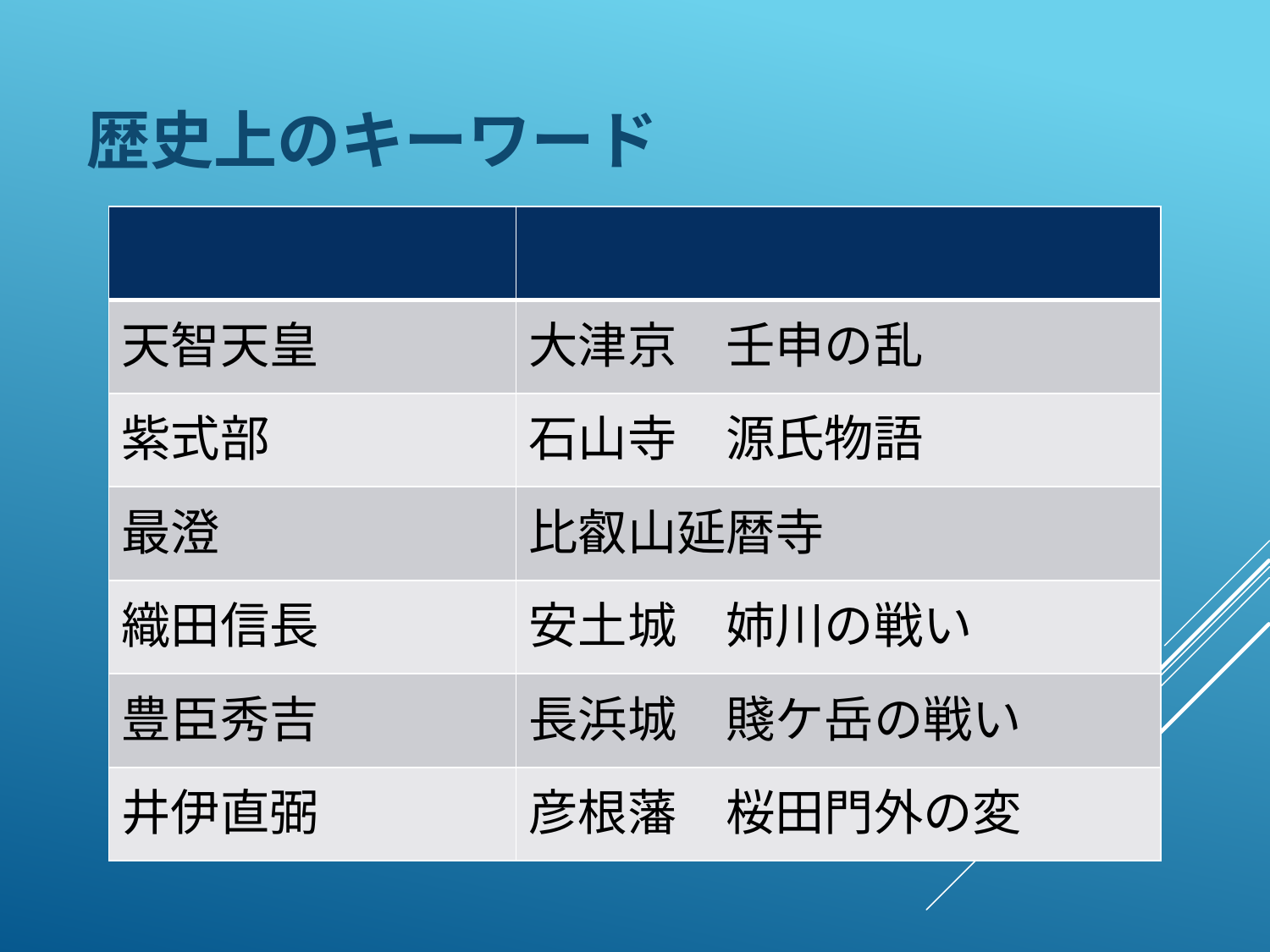

# 歴史上のキーワード
|  |  |
| --- | --- |
| 天智天皇 | 大津京　壬申の乱 |
| 紫式部 | 石山寺　源氏物語 |
| 最澄 | 比叡山延暦寺 |
| 織田信長 | 安土城　姉川の戦い |
| 豊臣秀吉 | 長浜城　賤ケ岳の戦い |
| 井伊直弼 | 彦根藩　桜田門外の変 |